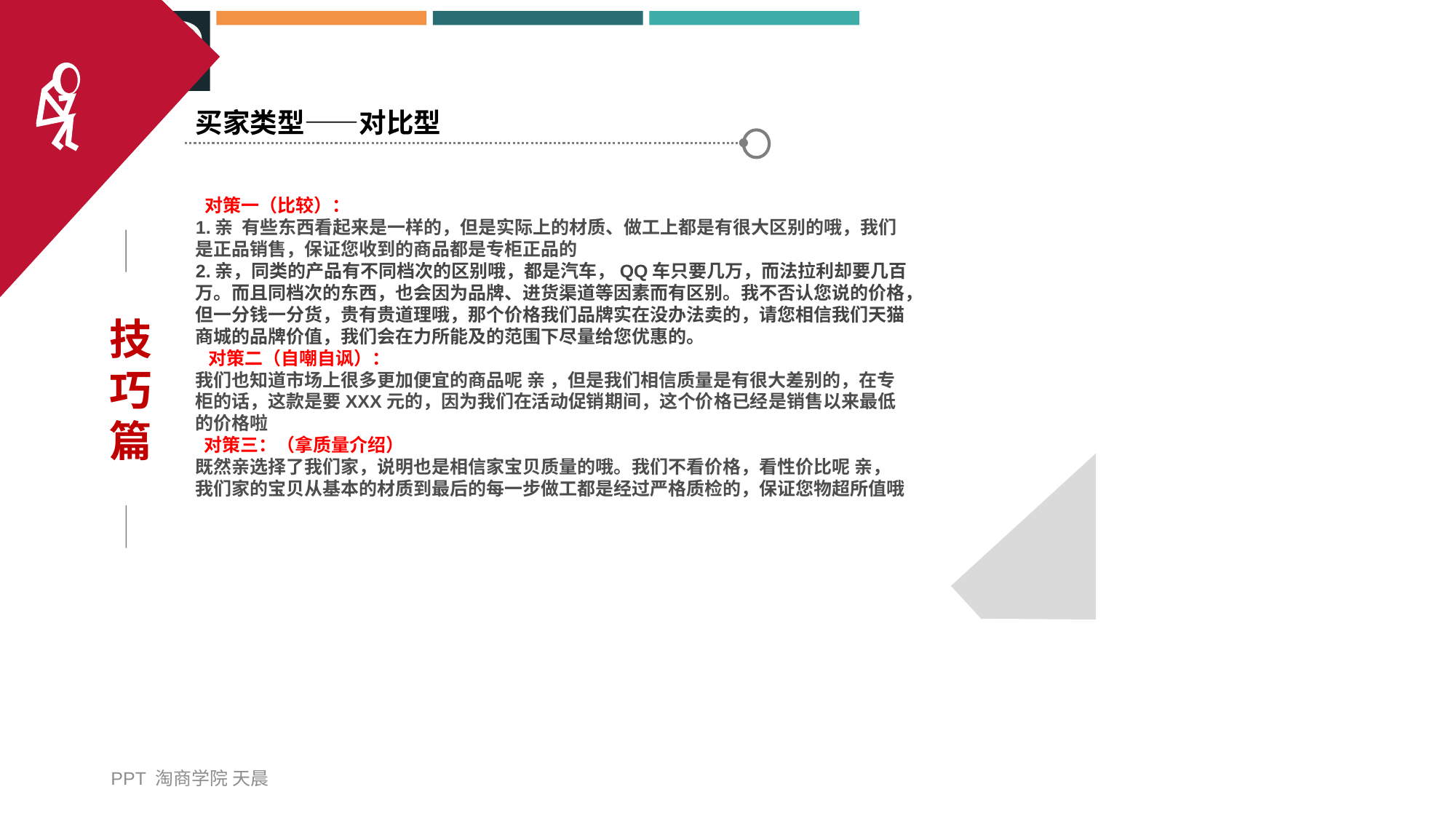

买家类型——对比型

 对策一（比较）：
1.亲  有些东西看起来是一样的，但是实际上的材质、做工上都是有很大区别的哦，我们是正品销售，保证您收到的商品都是专柜正品的
2.亲，同类的产品有不同档次的区别哦，都是汽车，QQ车只要几万，而法拉利却要几百万。而且同档次的东西，也会因为品牌、进货渠道等因素而有区别。我不否认您说的价格，但一分钱一分货，贵有贵道理哦，那个价格我们品牌实在没办法卖的，请您相信我们天猫商城的品牌价值，我们会在力所能及的范围下尽量给您优惠的。
  对策二（自嘲自讽）：
我们也知道市场上很多更加便宜的商品呢 亲 ，但是我们相信质量是有很大差别的，在专柜的话，这款是要XXX元的，因为我们在活动促销期间，这个价格已经是销售以来最低的价格啦
 对策三：（拿质量介绍）
既然亲选择了我们家，说明也是相信家宝贝质量的哦。我们不看价格，看性价比呢 亲，我们家的宝贝从基本的材质到最后的每一步做工都是经过严格质检的，保证您物超所值哦

技巧篇

PPT 淘商学院 天晨